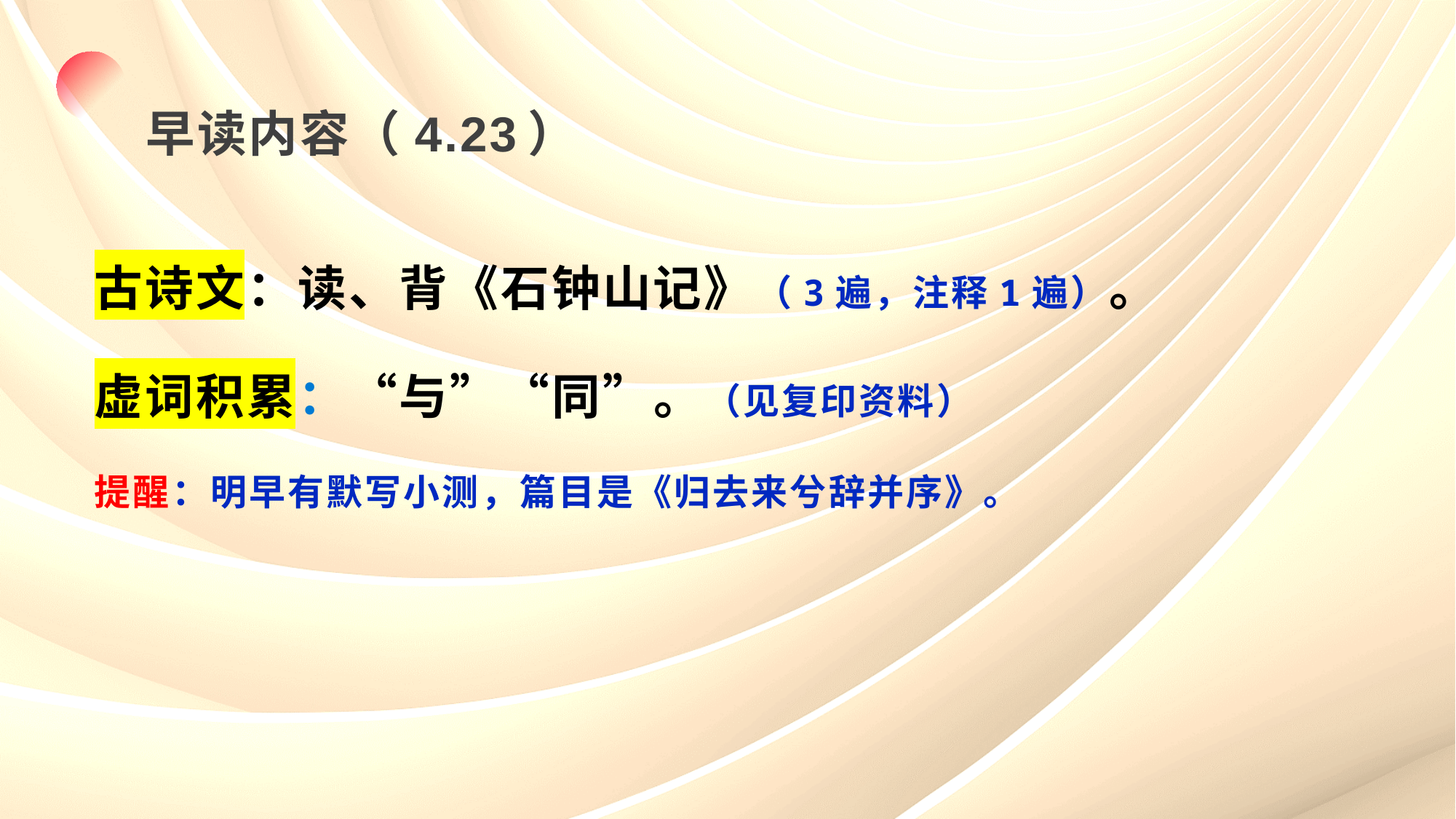

早读内容（4.23）
古诗文：读、背《石钟山记》（3遍，注释1遍）。
虚词积累：“与”“同”。（见复印资料）
提醒：明早有默写小测，篇目是《归去来兮辞并序》。